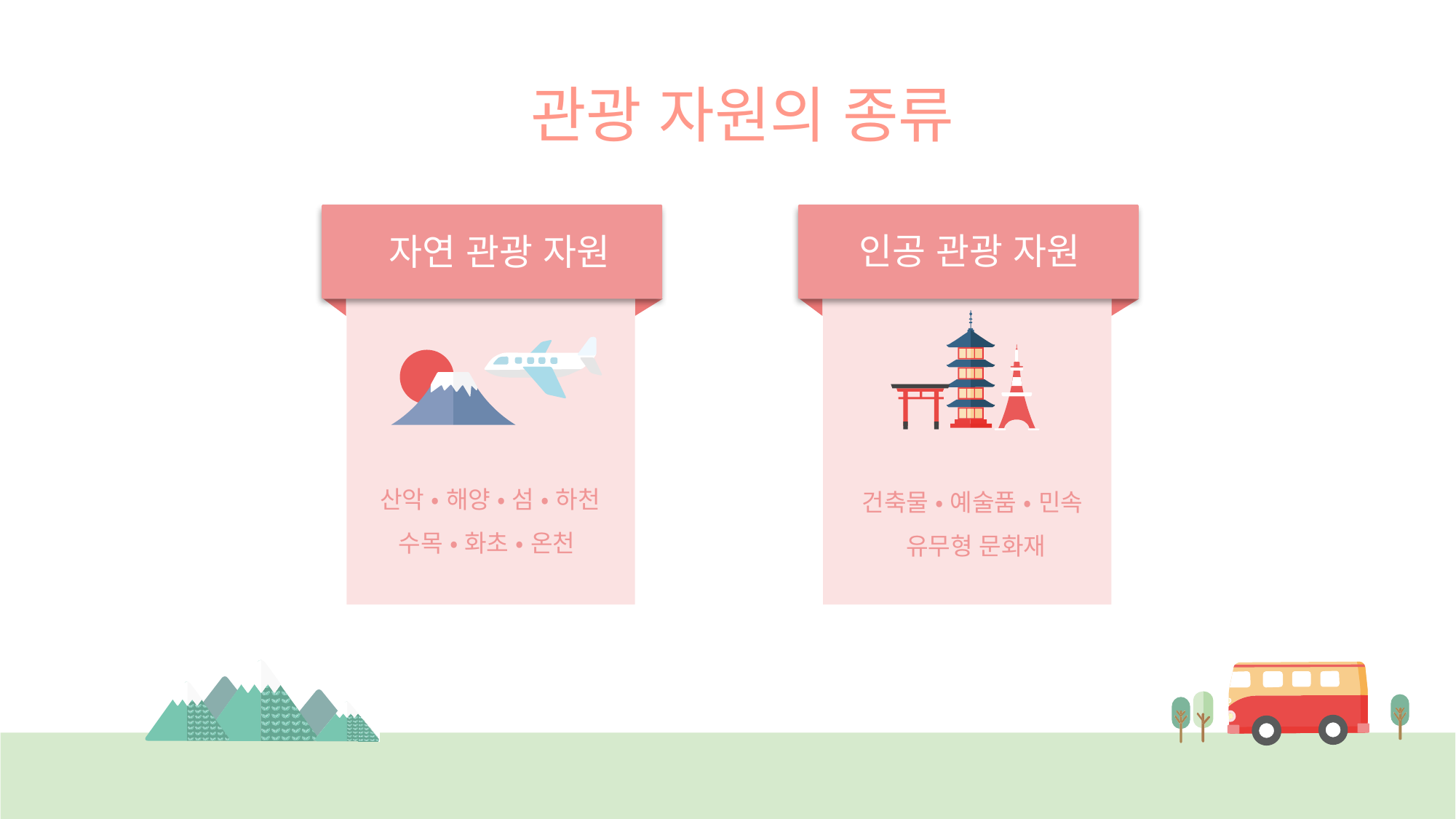

관광 자원의 종류

인공 관광 자원
자연 관광 자원

산악 • 해양 • 섬 • 하천
수목 • 화초 • 온천
건축물 • 예술품 • 민속
유무형 문화재